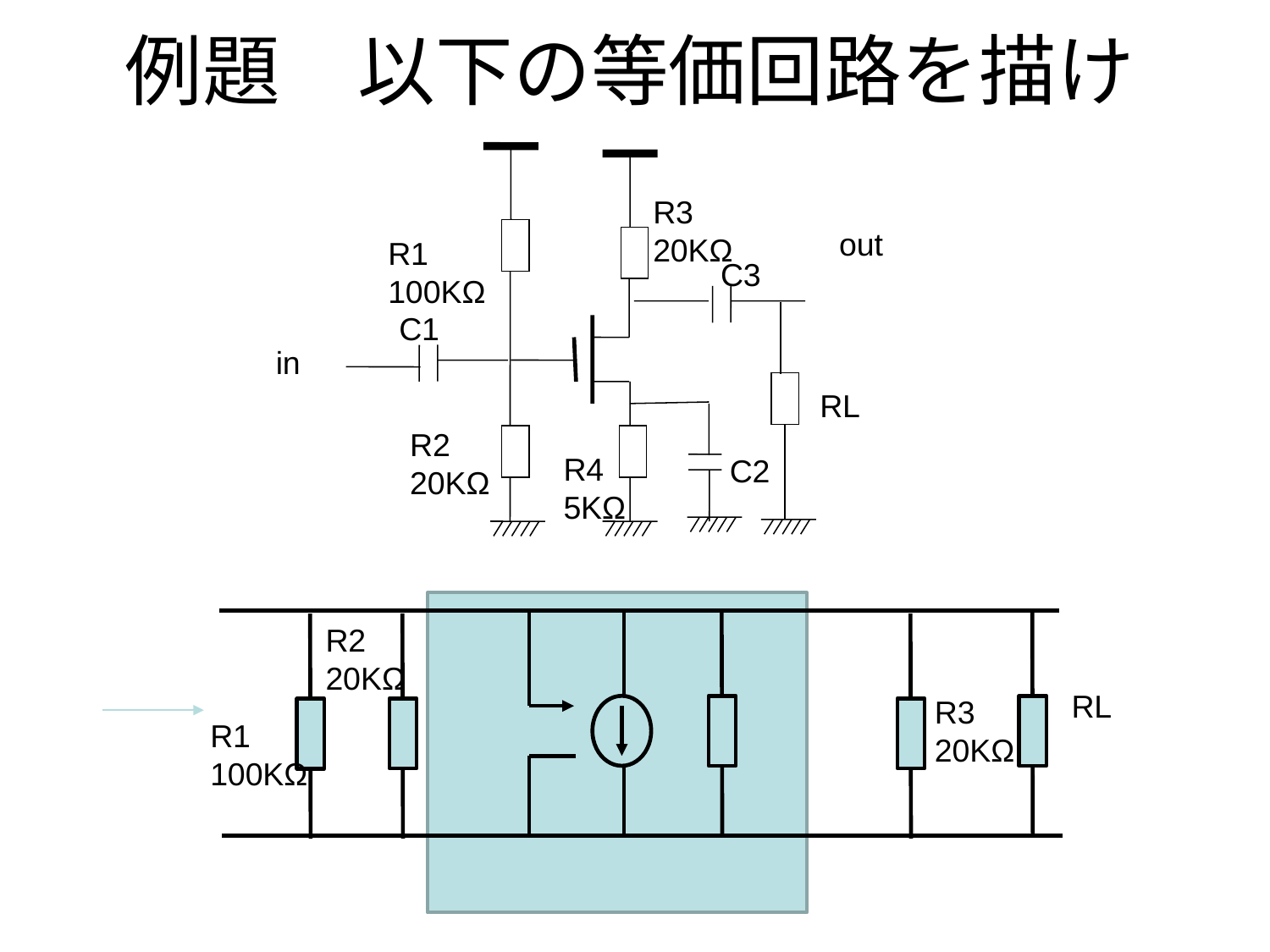

例題　以下の等価回路を描け

R3
20KΩ
out

R1
100KΩ

C3

C1

in

RL

R2
20KΩ

R4
5KΩ
C2

R2
20KΩ
RL

R3
20KΩ

R1
100KΩ